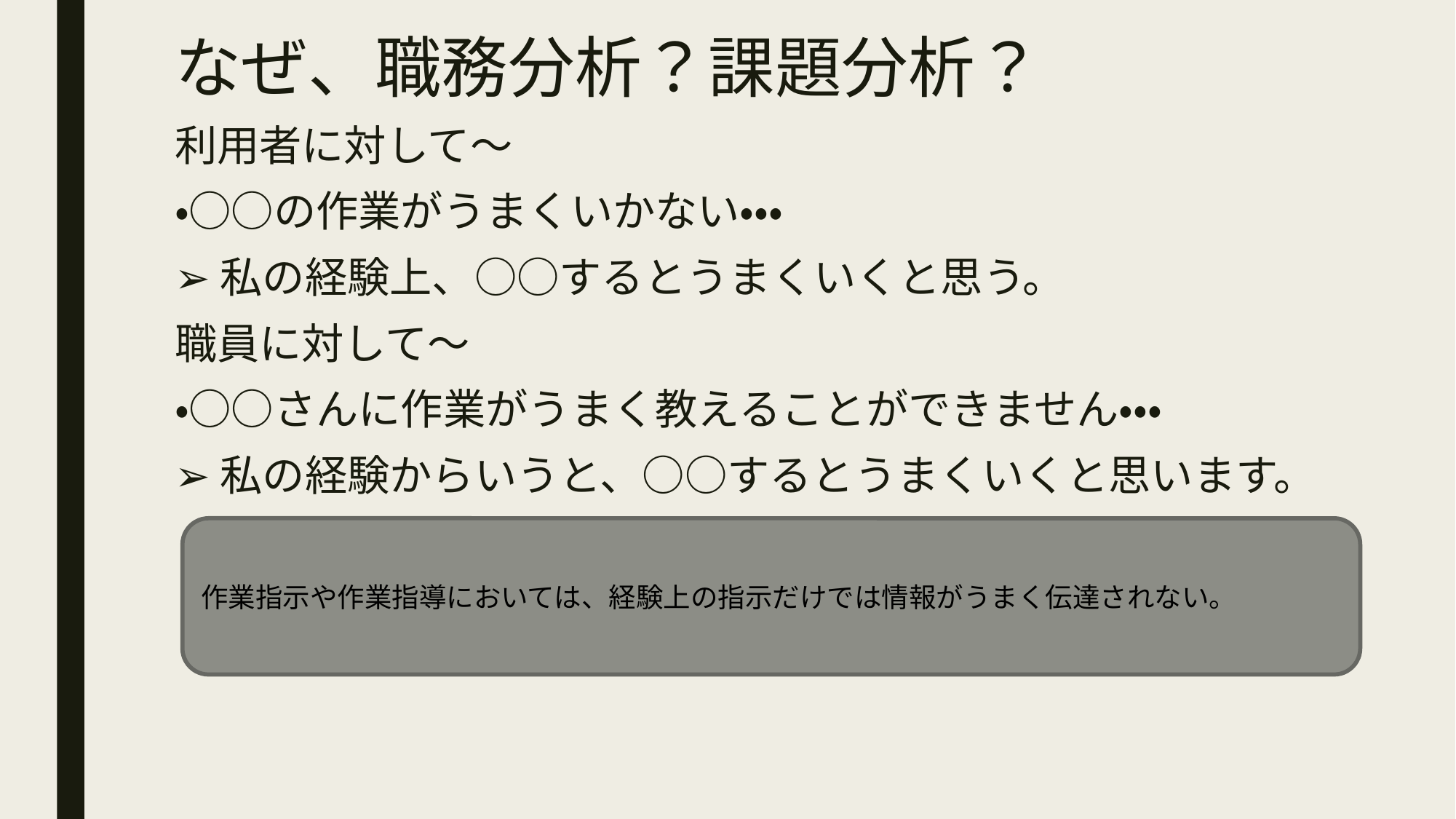

# なぜ、職務分析？課題分析？
利用者に対して～
・○○の作業がうまくいかない・・・
➢私の経験上、○○するとうまくいくと思う。
職員に対して～
・○○さんに作業がうまく教えることができません・・・
➢私の経験からいうと、○○するとうまくいくと思います。
作業指示や作業指導においては、経験上の指示だけでは情報がうまく伝達されない。